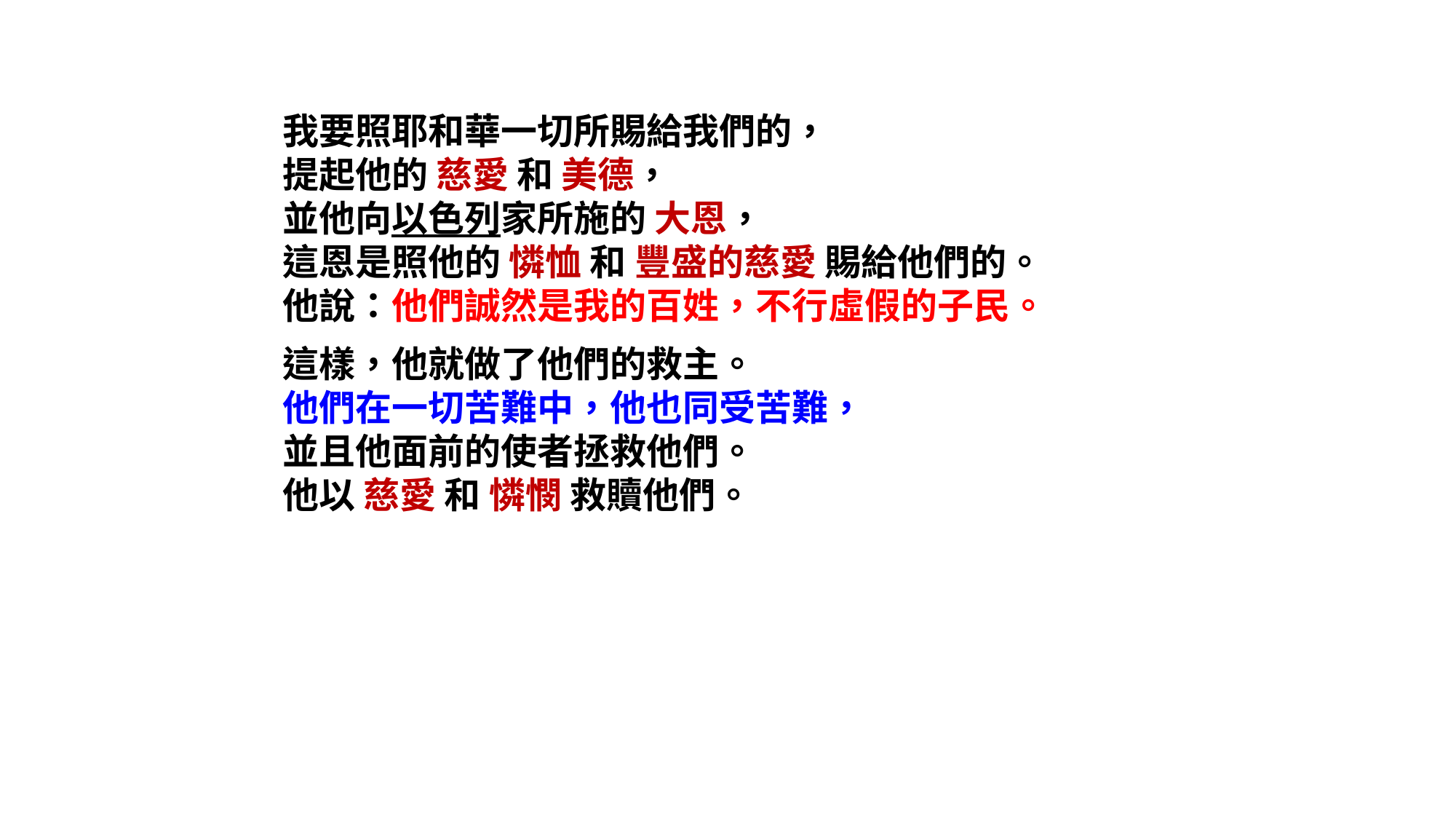

我要照耶和華一切所賜給我們的，
提起他的 慈愛 和 美德，
並他向以色列家所施的 大恩，
這恩是照他的 憐恤 和 豐盛的慈愛 賜給他們的。
他說：他們誠然是我的百姓，不行虛假的子民。

這樣，他就做了他們的救主。
他們在一切苦難中，他也同受苦難，
並且他面前的使者拯救他們。
他以 慈愛 和 憐憫 救贖他們。